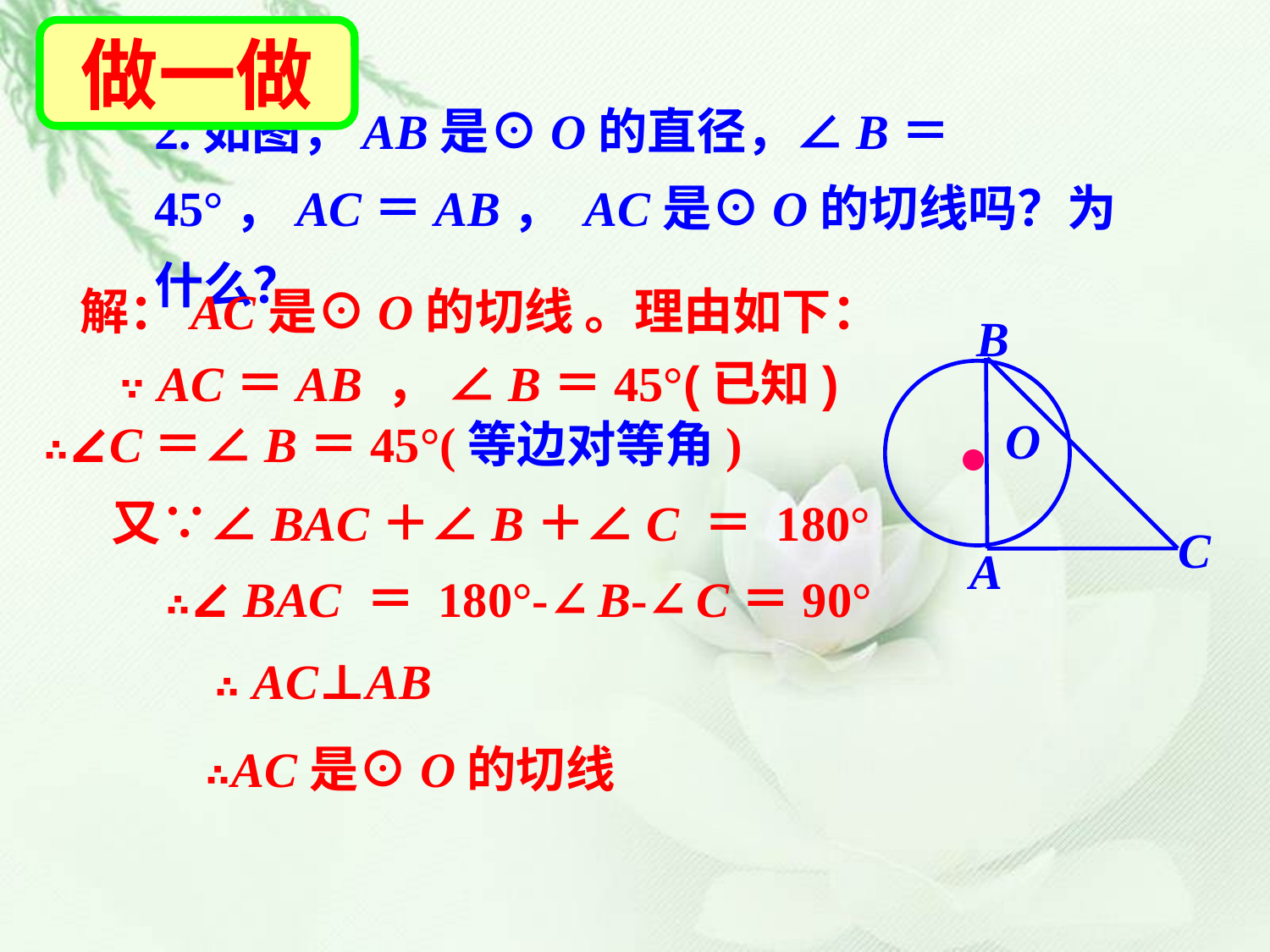

做一做
2.如图，AB是⊙O的直径，∠B＝45°，AC＝AB， AC是⊙O的切线吗？为什么？

解：AC是⊙O的切线 。理由如下：
B
∵ AC＝AB ， ∠B＝45°(已知)

●
O
∴∠C＝∠B＝45°(等边对等角)

又∵∠BAC＋∠B＋∠C ＝ 180°
C
A

∴∠ BAC ＝ 180°-∠B-∠C＝90°
∴ AC⊥AB

∴AC是⊙O的切线